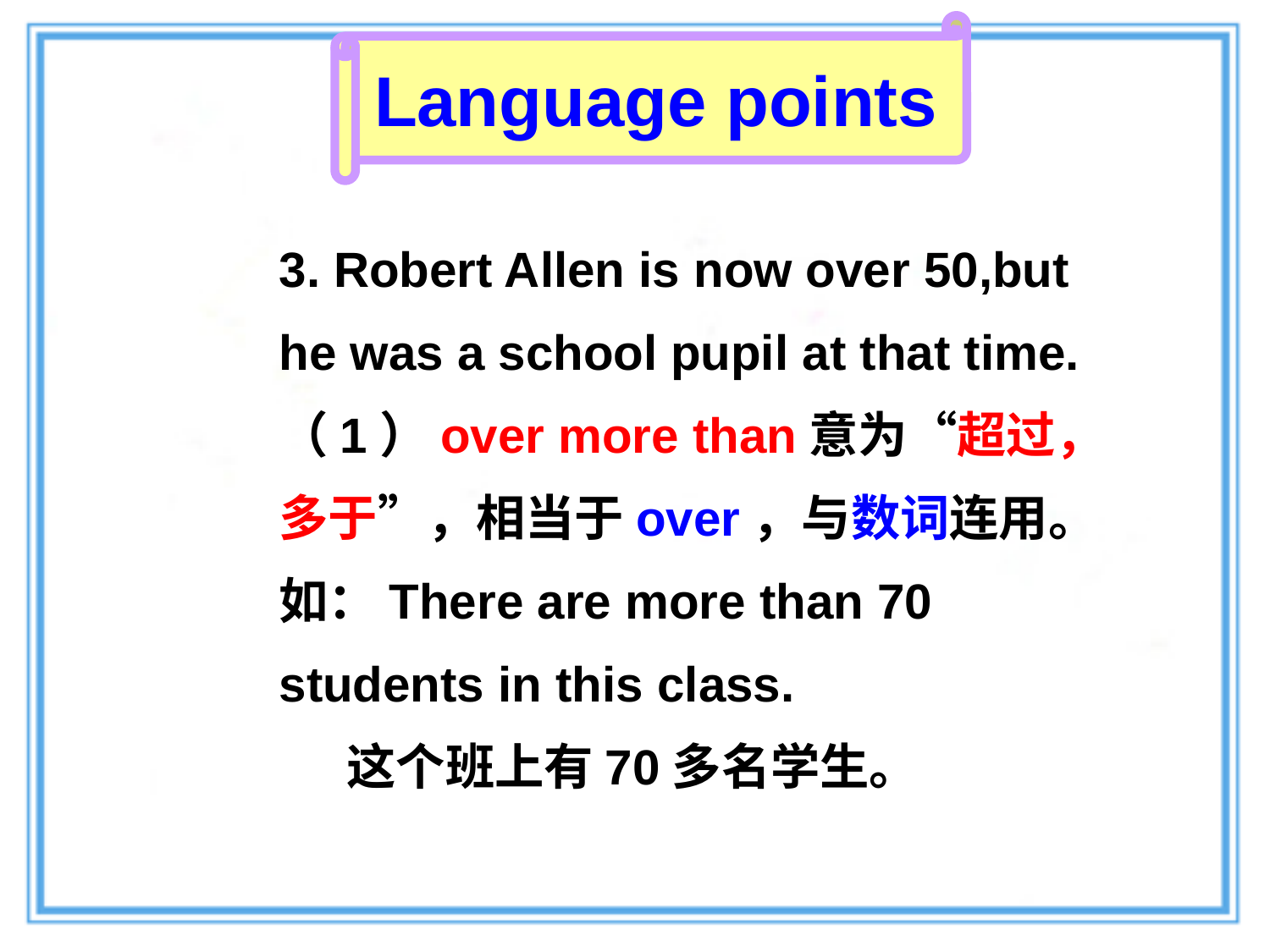

Language points
3. Robert Allen is now over 50,but he was a school pupil at that time.
（1）over more than意为“超过，多于”，相当于over，与数词连用。
如：There are more than 70 students in this class.
     这个班上有70多名学生。